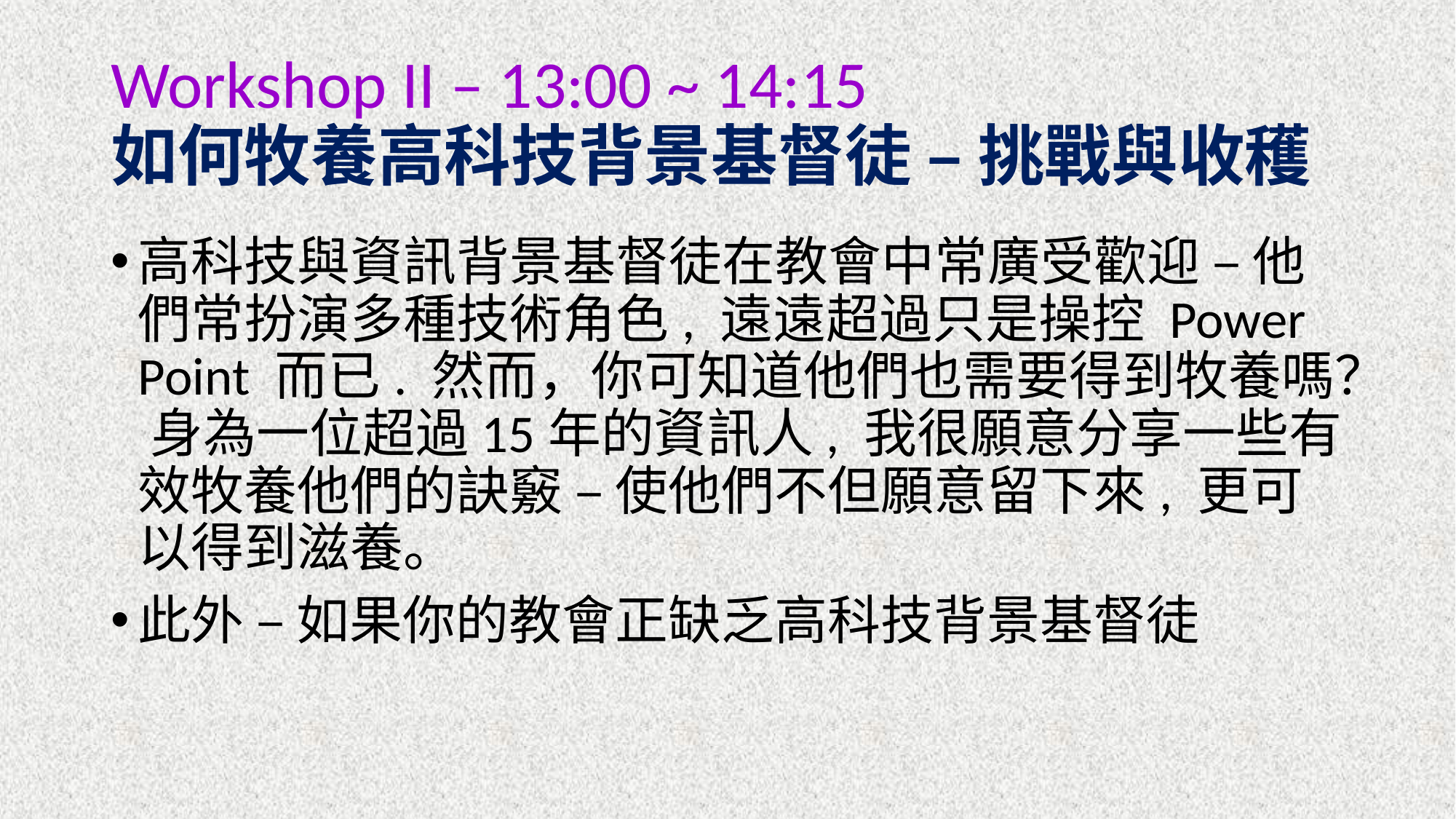

# Workshop II – 13:00 ~ 14:15 如何牧養高科技背景基督徒 – 挑戰與收穫
高科技與資訊背景基督徒在教會中常廣受歡迎 – 他們常扮演多種技術角色, 遠遠超過只是操控 Power Point 而已. 然而，你可知道他們也需要得到牧養嗎？ 身為一位超過15年的資訊人, 我很願意分享一些有效牧養他們的訣竅 – 使他們不但願意留下來, 更可以得到滋養。
此外 – 如果你的教會正缺乏高科技背景基督徒